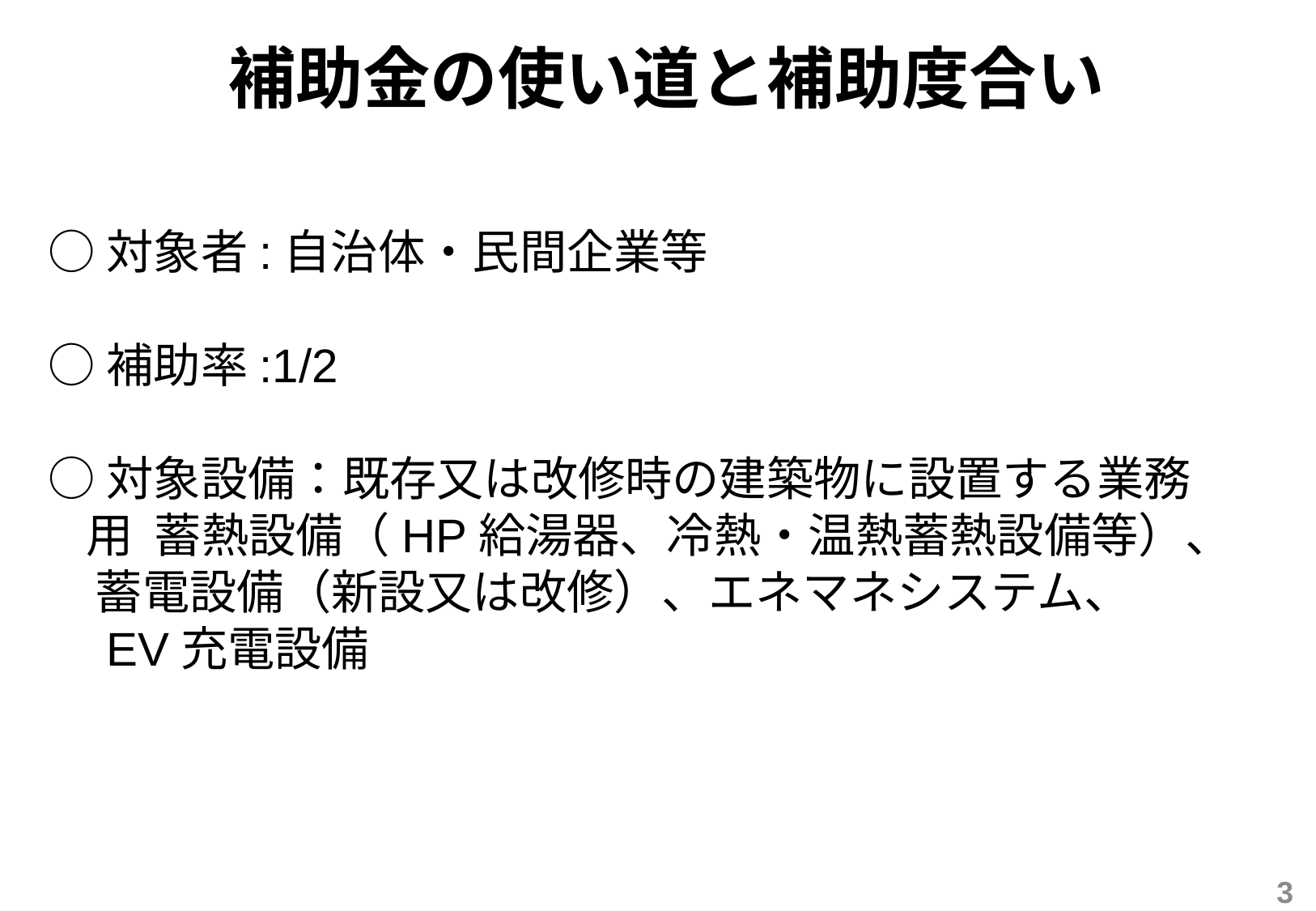

補助金の使い道と補助度合い
○対象者:自治体・民間企業等

○補助率:1/2

○対象設備：既存又は改修時の建築物に設置する業務用  蓄熱設備（HP給湯器、冷熱・温熱蓄熱設備等）、
　蓄電設備（新設又は改修）、エネマネシステム、
　EV充電設備
3